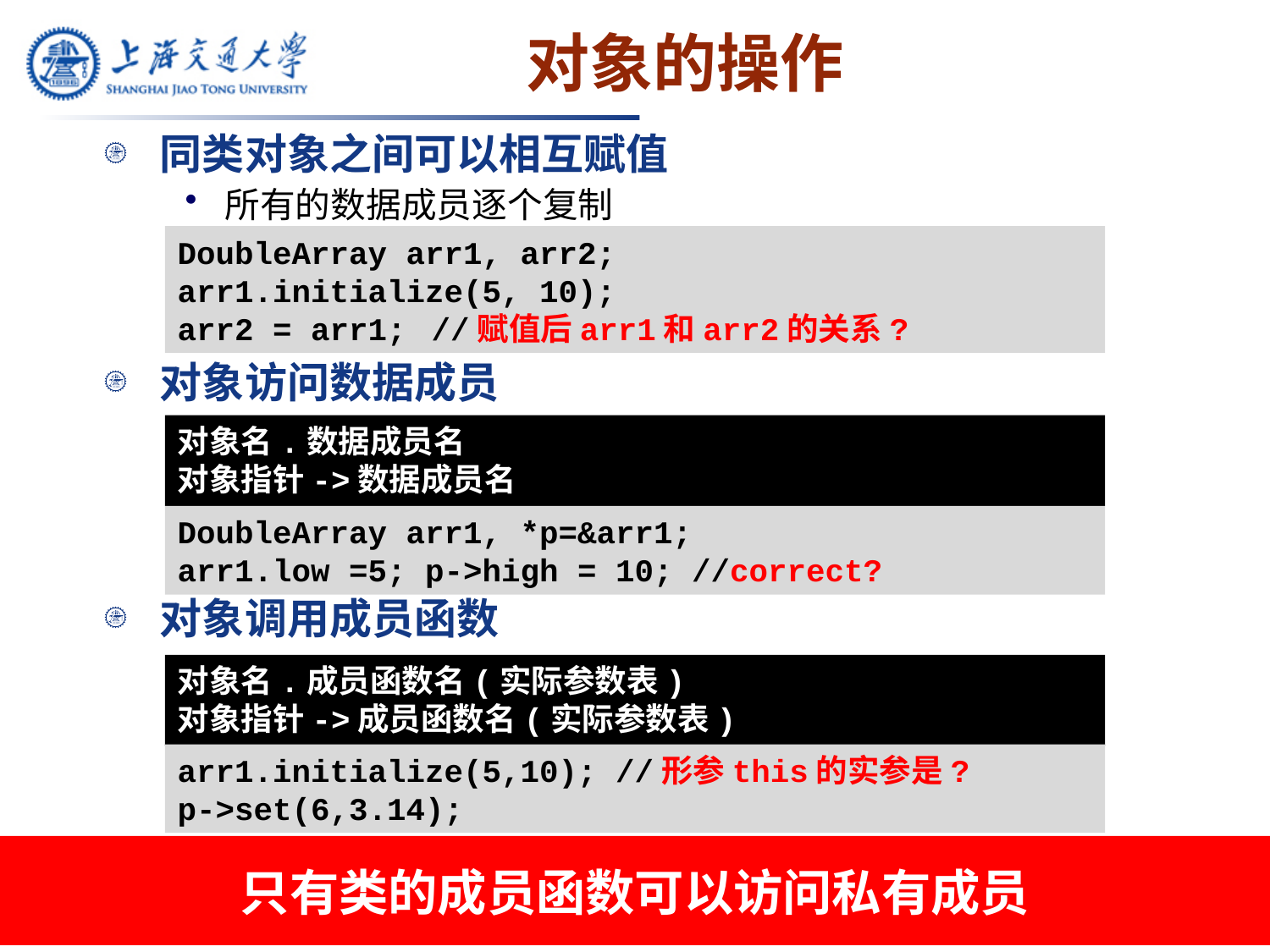

# 对象的操作
同类对象之间可以相互赋值
所有的数据成员逐个复制

对象访问数据成员

对象调用成员函数

DoubleArray arr1, arr2;
arr1.initialize(5, 10);
arr2 = arr1;	//赋值后arr1和arr2的关系?
对象名.数据成员名
对象指针->数据成员名
DoubleArray arr1, *p=&arr1;
arr1.low =5; p->high = 10; //correct?
对象名.成员函数名(实际参数表)
对象指针->成员函数名(实际参数表)
arr1.initialize(5,10); //形参this的实参是?
p->set(6,3.14);

只有类的成员函数可以访问私有成员